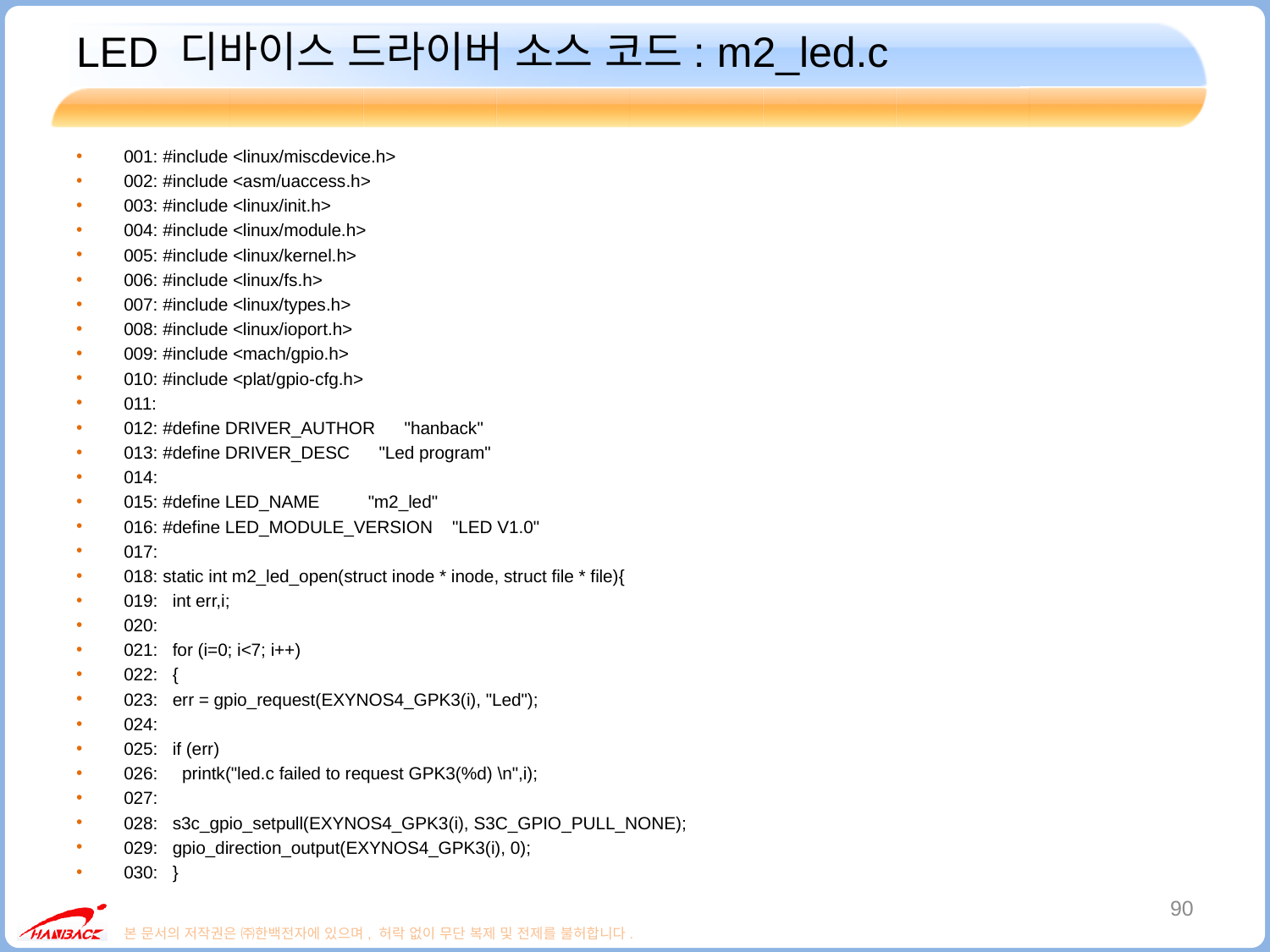

# LED 디바이스 드라이버 소스 코드: m2_led.c
001: #include <linux/miscdevice.h>
002: #include <asm/uaccess.h>
003: #include <linux/init.h>
004: #include <linux/module.h>
005: #include <linux/kernel.h>
006: #include <linux/fs.h>
007: #include <linux/types.h>
008: #include <linux/ioport.h>
009: #include <mach/gpio.h>
010: #include <plat/gpio-cfg.h>
011:
012: #define DRIVER_AUTHOR      "hanback"
013: #define DRIVER_DESC      "Led program"
014:
015: #define LED_NAME          "m2_led"
016: #define LED_MODULE_VERSION    "LED V1.0"
017:
018: static int m2_led_open(struct inode * inode, struct file * file){
019:   int err,i;
020:
021:   for (i=0; i<7; i++)
022:   {
023:   err = gpio_request(EXYNOS4_GPK3(i), "Led");
024:
025:   if (err)
026:     printk("led.c failed to request GPK3(%d) \n",i);
027:
028:   s3c_gpio_setpull(EXYNOS4_GPK3(i), S3C_GPIO_PULL_NONE);
029:   gpio_direction_output(EXYNOS4_GPK3(i), 0);
030:   }
90